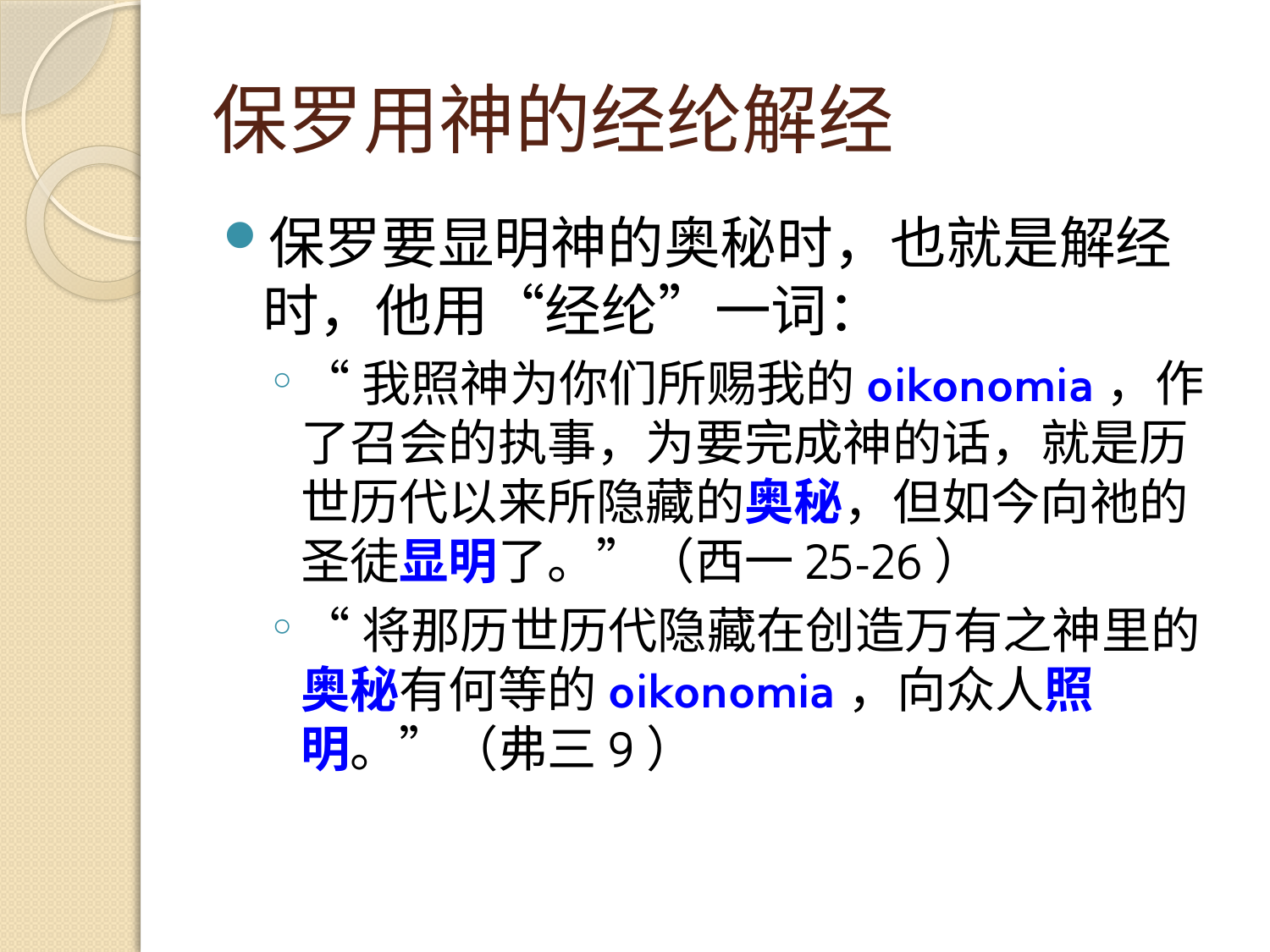

# 保罗用神的经纶解经
保罗要显明神的奥秘时，也就是解经时，他用“经纶”一词：
“我照神为你们所赐我的oikonomia，作了召会的执事，为要完成神的话，就是历世历代以来所隐藏的奥秘，但如今向祂的圣徒显明了。”（西一25-26）
“将那历世历代隐藏在创造万有之神里的奥秘有何等的oikonomia，向众人照明。”（弗三9）